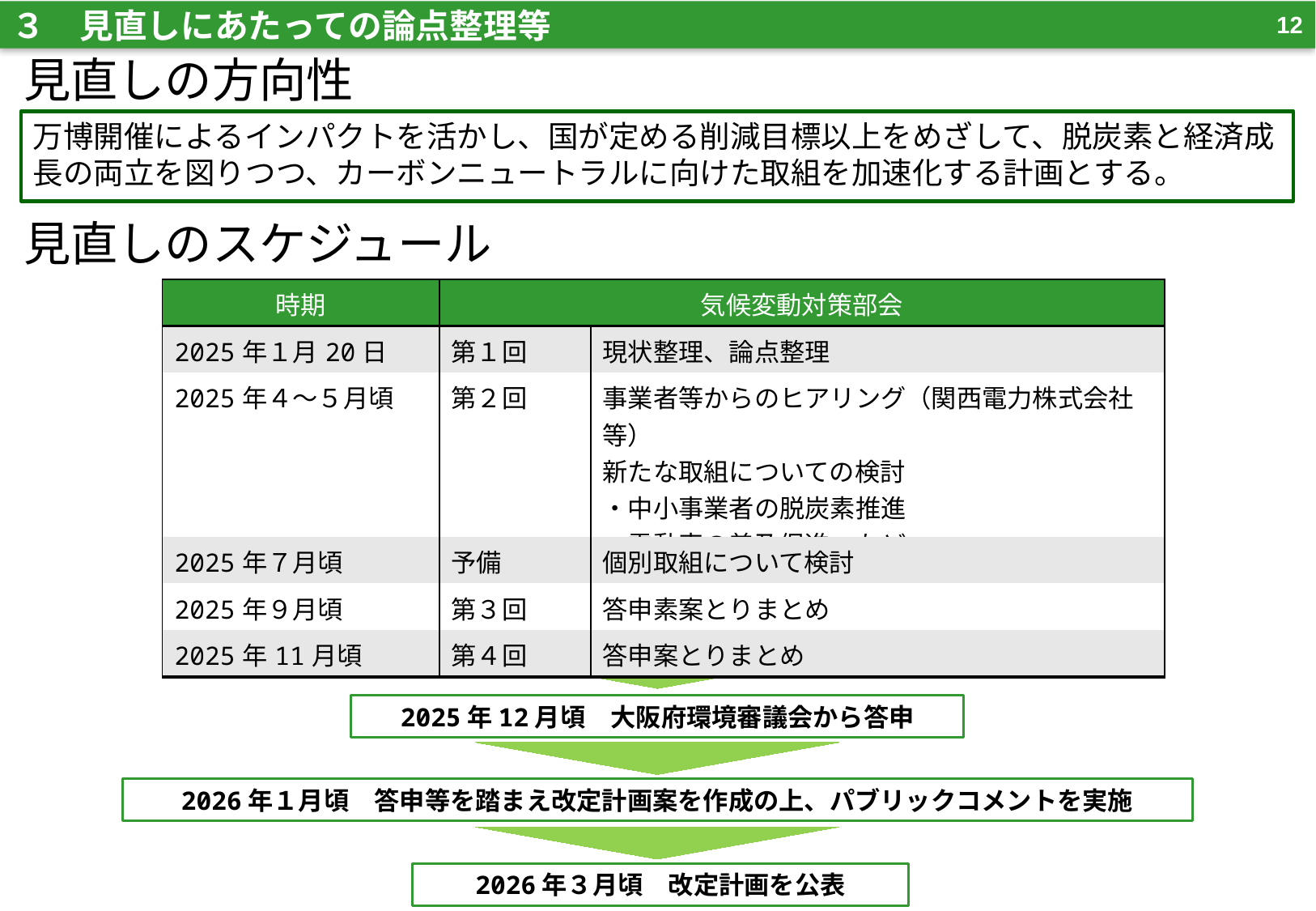

12
３　見直しにあたっての論点整理等
見直しの方向性
万博開催によるインパクトを活かし、国が定める削減目標以上をめざして、脱炭素と経済成長の両立を図りつつ、カーボンニュートラルに向けた取組を加速化する計画とする。
見直しのスケジュール
| 時期 | 気候変動対策部会 |  |
| --- | --- | --- |
| 2025年１月20日 | 第１回 | 現状整理、論点整理 |
| 2025年４～５月頃 | 第２回 | 事業者等からのヒアリング（関西電力株式会社等） 新たな取組についての検討 ・中小事業者の脱炭素推進　 ・電動車の普及促進　など |
| 2025年７月頃 | 予備 | 個別取組について検討 |
| 2025年９月頃 | 第３回 | 答申素案とりまとめ |
| 2025年11月頃 | 第４回 | 答申案とりまとめ |

2025年12月頃　大阪府環境審議会から答申
2026年１月頃　答申等を踏まえ改定計画案を作成の上、パブリックコメントを実施
2026年３月頃　改定計画を公表